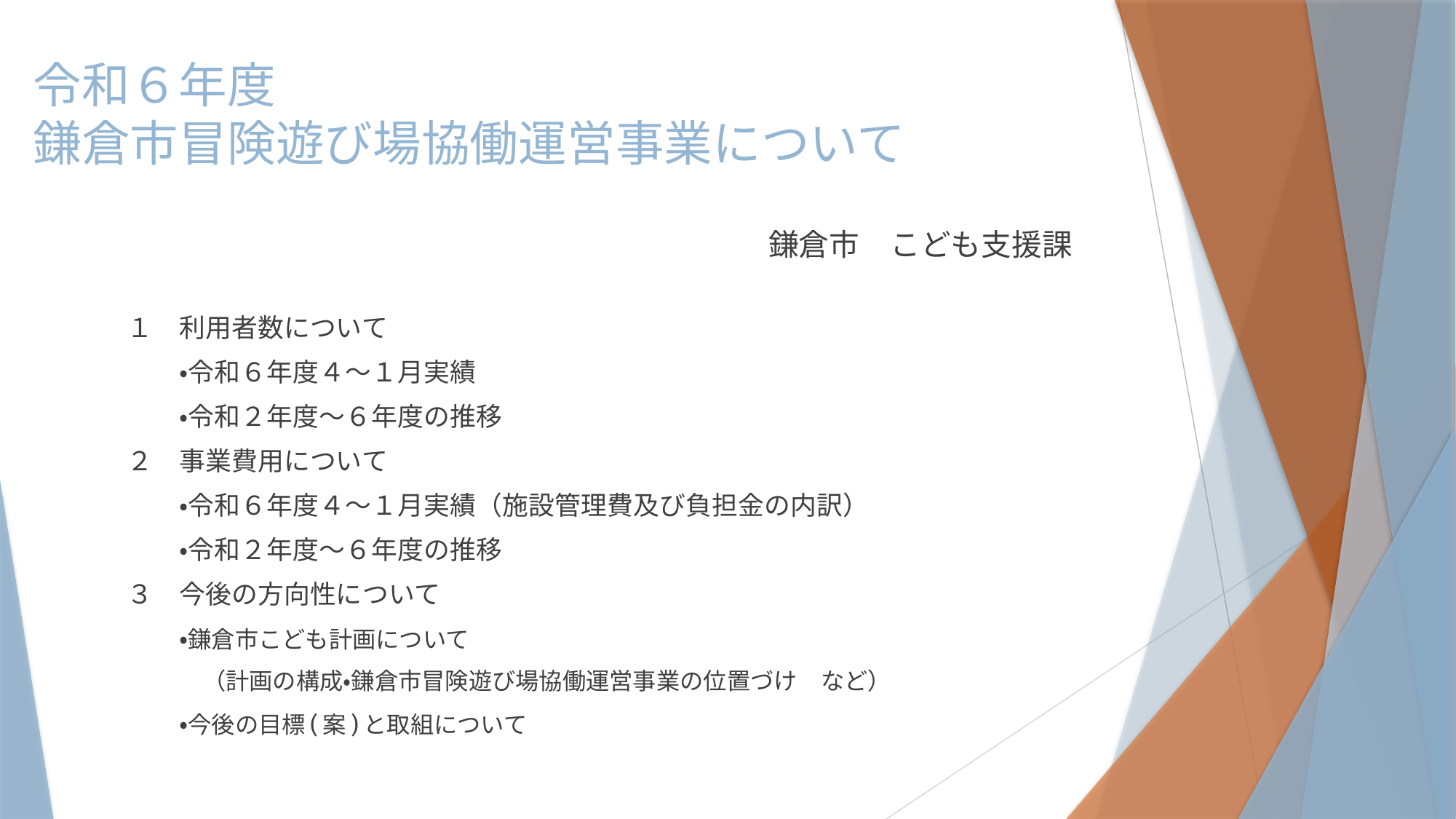

# 令和６年度 鎌倉市冒険遊び場協働運営事業について
鎌倉市　こども支援課

１　利用者数について
　　・令和６年度４～１月実績
　　・令和２年度～６年度の推移
２　事業費用について
　　・令和６年度４～１月実績（施設管理費及び負担金の内訳）
　　・令和２年度～６年度の推移
３　今後の方向性について
　　・鎌倉市こども計画について
　　　 （計画の構成・鎌倉市冒険遊び場協働運営事業の位置づけ　など）
　　・今後の目標(案)と取組について